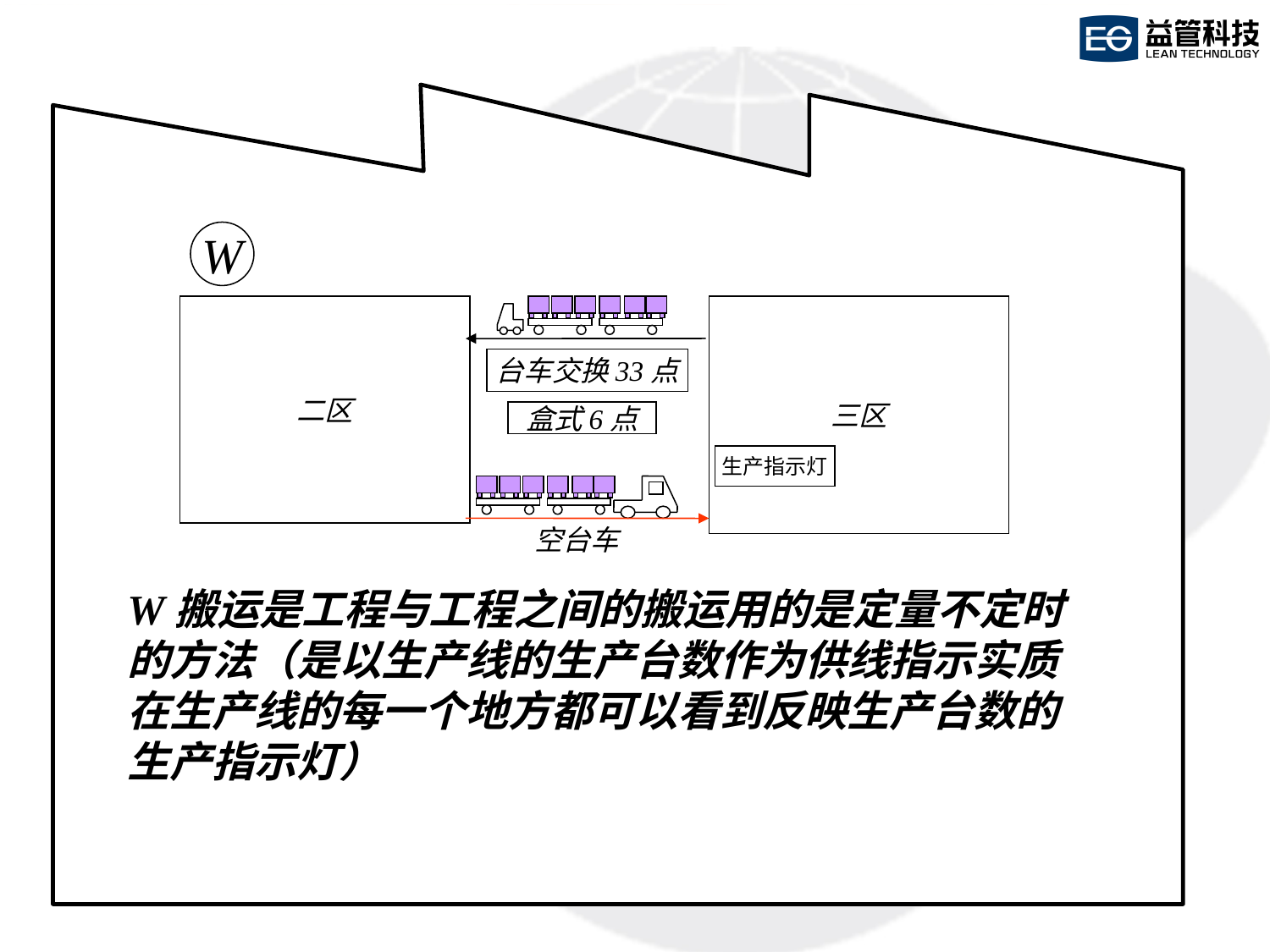

#
W
二区

三区

台车交换33点
盒式6点
生产指示灯

空台车
W搬运是工程与工程之间的搬运用的是定量不定时的方法（是以生产线的生产台数作为供线指示实质在生产线的每一个地方都可以看到反映生产台数的生产指示灯）